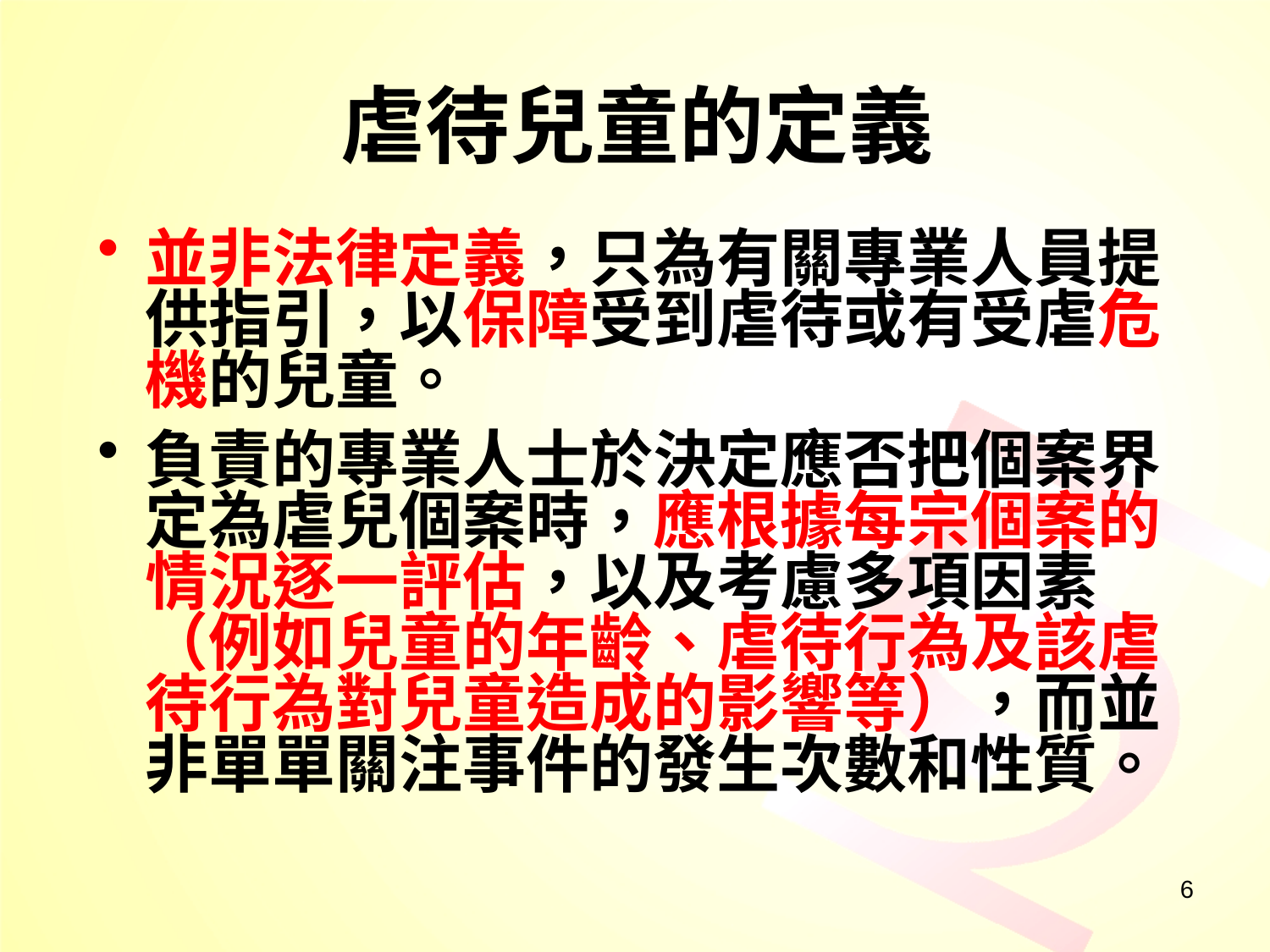

# 虐待兒童的定義
並非法律定義，只為有關專業人員提供指引，以保障受到虐待或有受虐危機的兒童。
負責的專業人士於決定應否把個案界定為虐兒個案時，應根據每宗個案的情況逐一評估，以及考慮多項因素（例如兒童的年齡、虐待行為及該虐待行為對兒童造成的影響等），而並非單單關注事件的發生次數和性質。
6